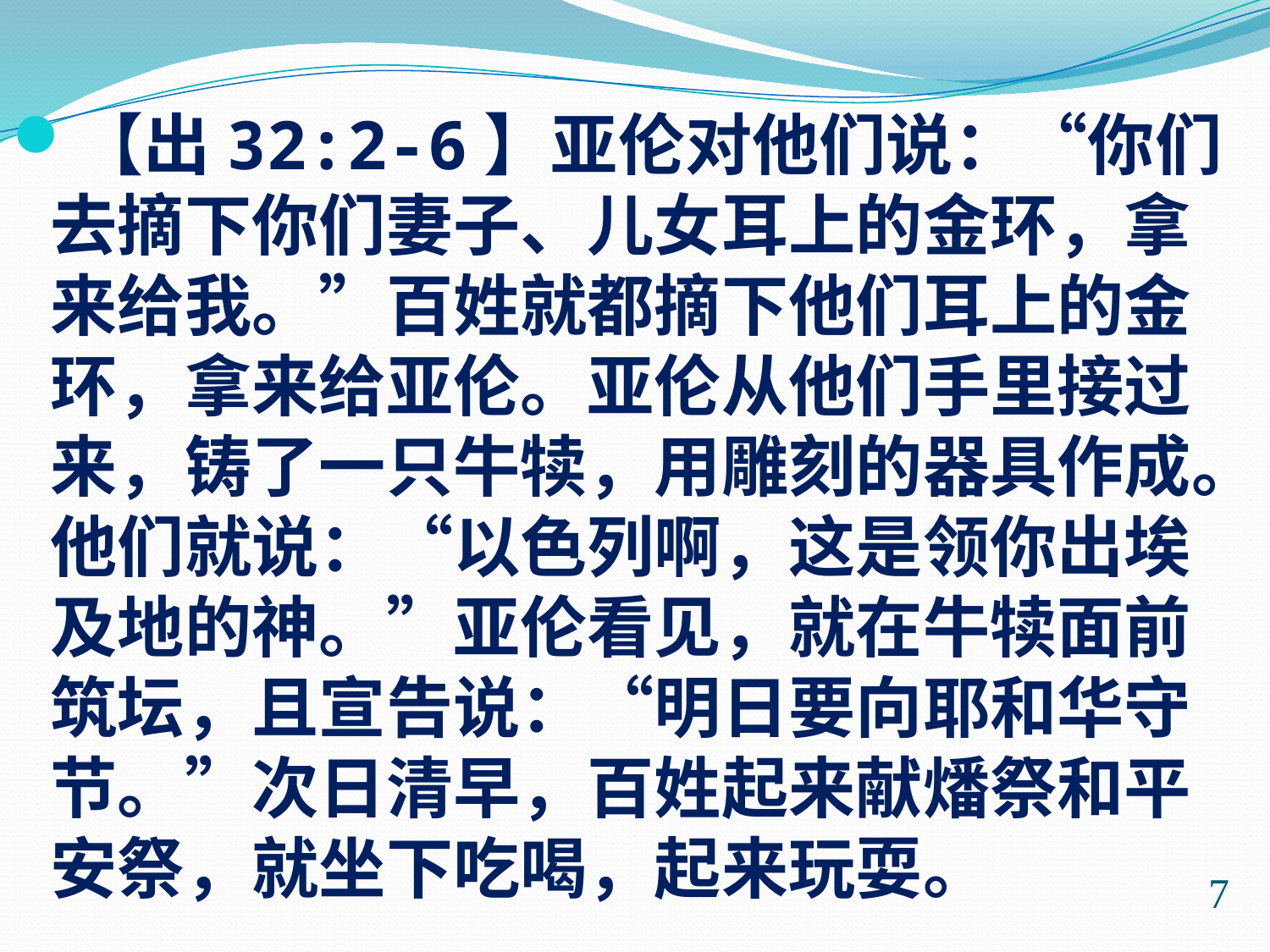

【出32:2-6】亚伦对他们说：“你们去摘下你们妻子、儿女耳上的金环，拿来给我。”百姓就都摘下他们耳上的金环，拿来给亚伦。亚伦从他们手里接过来，铸了一只牛犊，用雕刻的器具作成。他们就说：“以色列啊，这是领你出埃及地的神。”亚伦看见，就在牛犊面前筑坛，且宣告说：“明日要向耶和华守节。”次日清早，百姓起来献燔祭和平安祭，就坐下吃喝，起来玩耍。
7